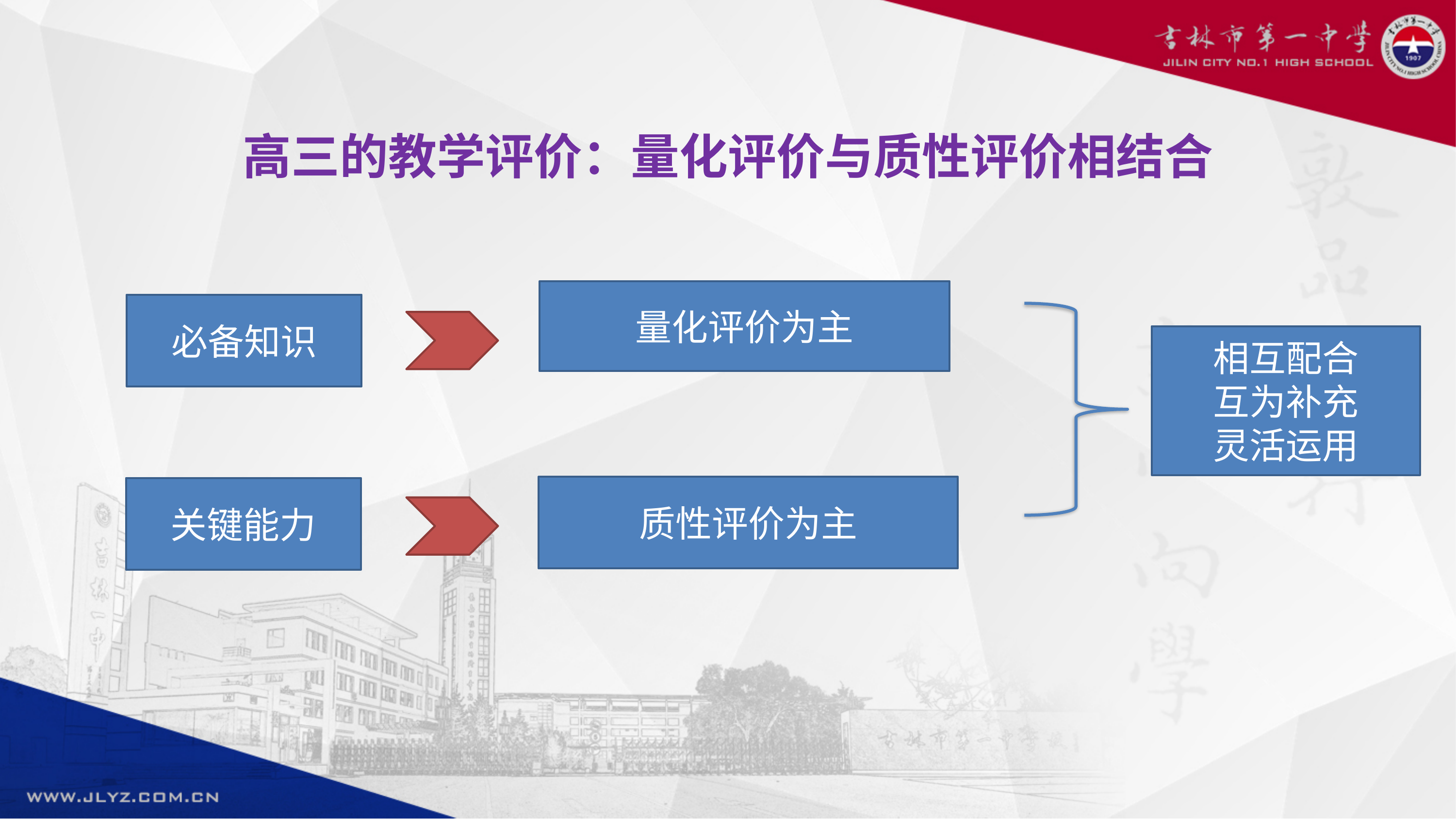

高三的教学评价：量化评价与质性评价相结合
量化评价为主
必备知识

相互配合
互为补充
灵活运用
质性评价为主
关键能力